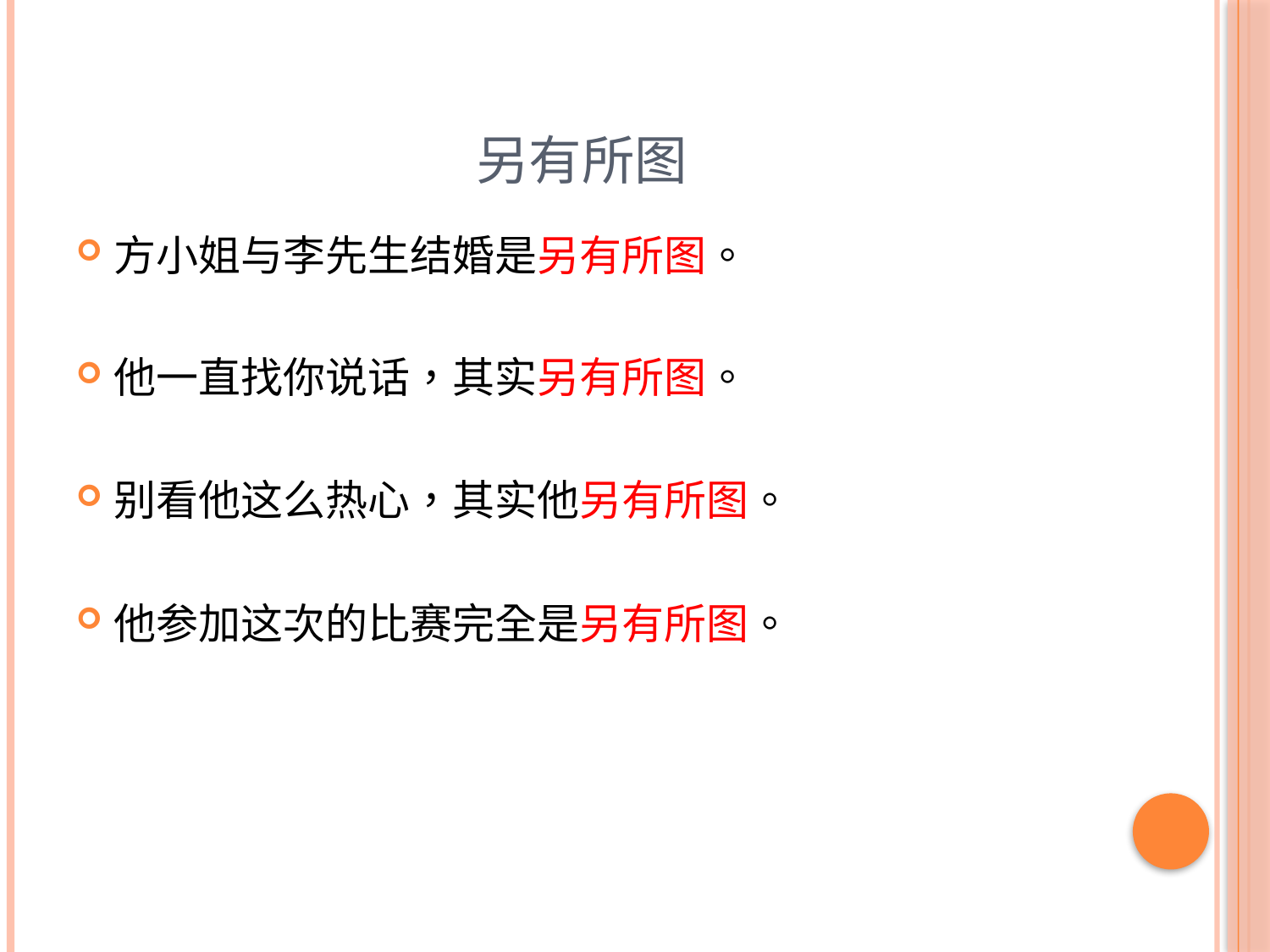

# 另有所图
方小姐与李先生结婚是另有所图。

他一直找你说话，其实另有所图。

别看他这么热心，其实他另有所图。

他参加这次的比赛完全是另有所图。